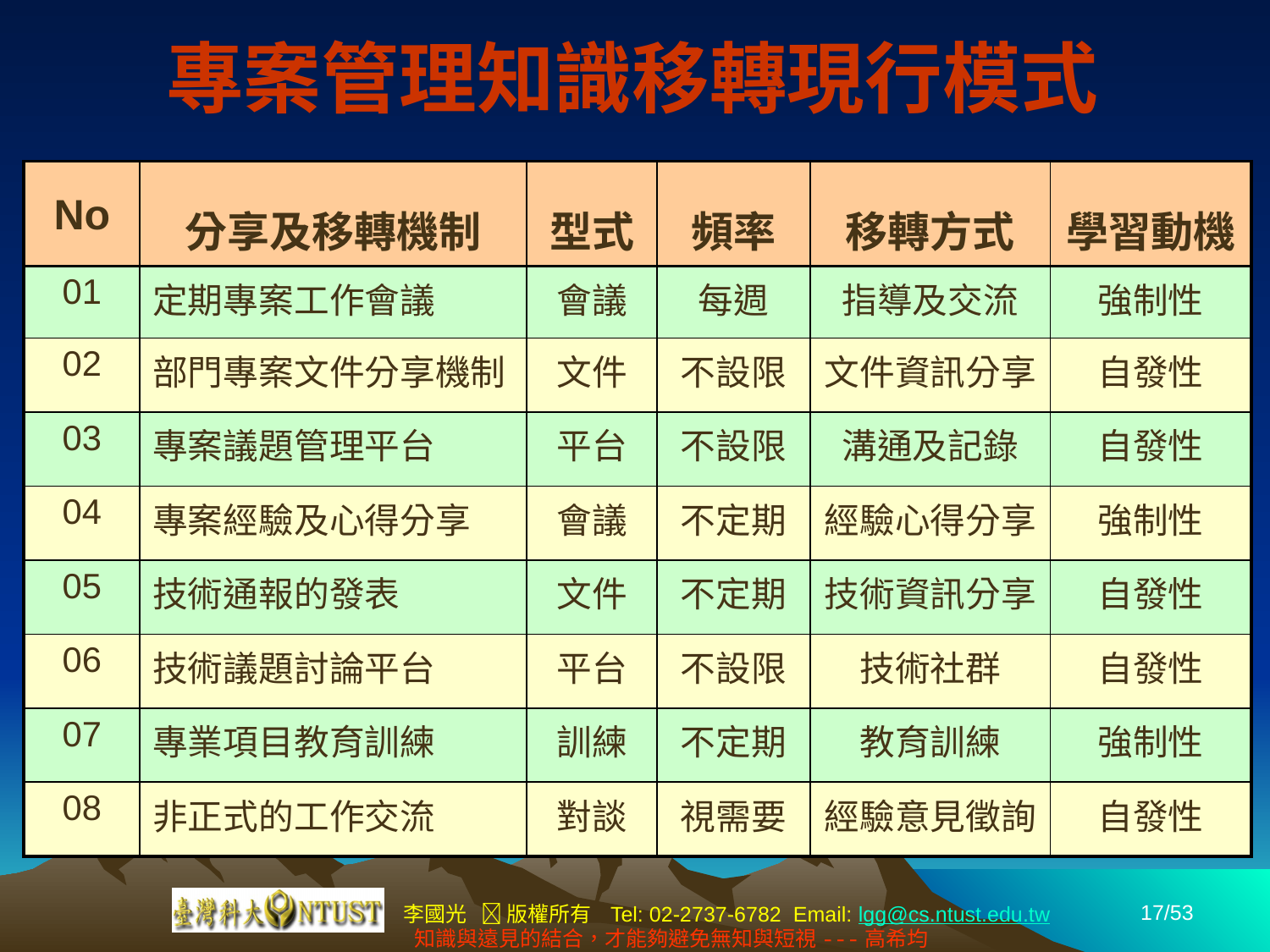

專案管理知識移轉現行模式
| No | 分享及移轉機制 | 型式 | 頻率 | 移轉方式 | 學習動機 |
| --- | --- | --- | --- | --- | --- |
| 01 | 定期專案工作會議 | 會議 | 每週 | 指導及交流 | 強制性 |
| 02 | 部門專案文件分享機制 | 文件 | 不設限 | 文件資訊分享 | 自發性 |
| 03 | 專案議題管理平台 | 平台 | 不設限 | 溝通及記錄 | 自發性 |
| 04 | 專案經驗及心得分享 | 會議 | 不定期 | 經驗心得分享 | 強制性 |
| 05 | 技術通報的發表 | 文件 | 不定期 | 技術資訊分享 | 自發性 |
| 06 | 技術議題討論平台 | 平台 | 不設限 | 技術社群 | 自發性 |
| 07 | 專業項目教育訓練 | 訓練 | 不定期 | 教育訓練 | 強制性 |
| 08 | 非正式的工作交流 | 對談 | 視需要 | 經驗意見徵詢 | 自發性 |

17/53